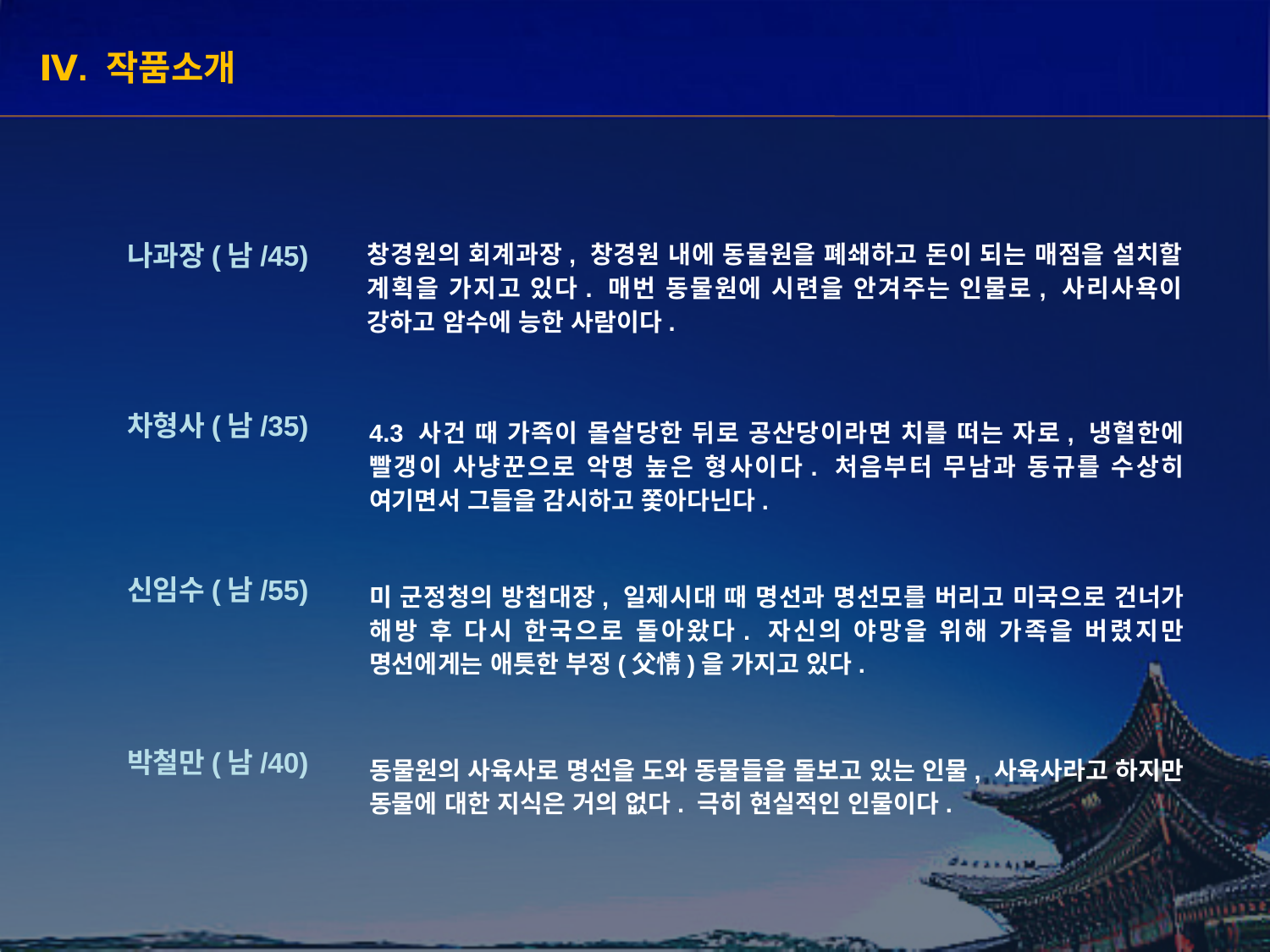

Ⅳ. 작품소개

창경원의 회계과장, 창경원 내에 동물원을 폐쇄하고 돈이 되는 매점을 설치할 계획을 가지고 있다. 매번 동물원에 시련을 안겨주는 인물로, 사리사욕이 강하고 암수에 능한 사람이다.

나과장(남/45)
차형사(남/35)
4.3 사건 때 가족이 몰살당한 뒤로 공산당이라면 치를 떠는 자로, 냉혈한에 빨갱이 사냥꾼으로 악명 높은 형사이다. 처음부터 무남과 동규를 수상히 여기면서 그들을 감시하고 쫓아다닌다.
신임수(남/55)
미 군정청의 방첩대장, 일제시대 때 명선과 명선모를 버리고 미국으로 건너가 해방 후 다시 한국으로 돌아왔다. 자신의 야망을 위해 가족을 버렸지만 명선에게는 애틋한 부정(父情)을 가지고 있다.
박철만(남/40)
동물원의 사육사로 명선을 도와 동물들을 돌보고 있는 인물, 사육사라고 하지만 동물에 대한 지식은 거의 없다. 극히 현실적인 인물이다.